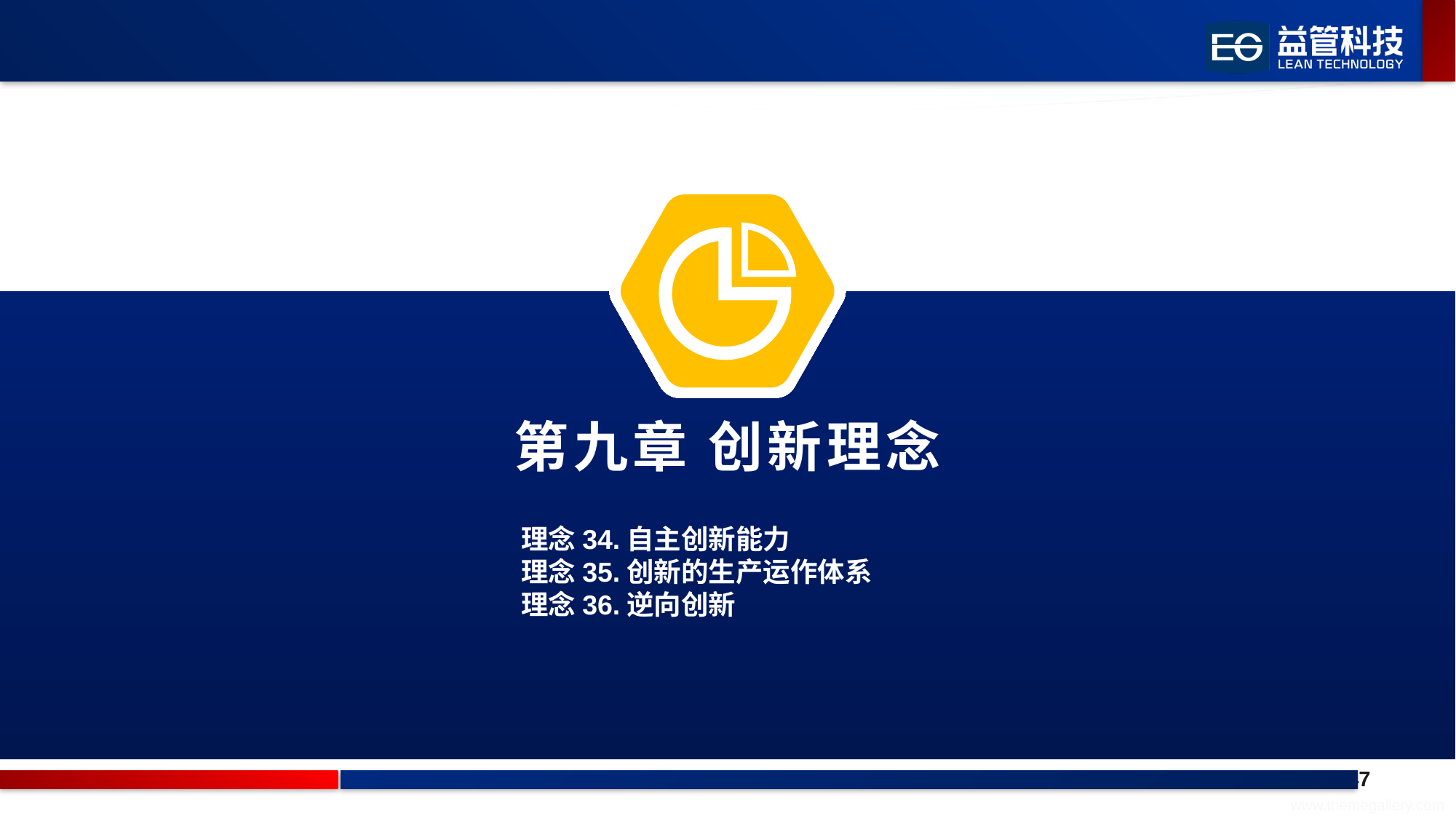

第九章 创新理念
理念34.自主创新能力
理念35.创新的生产运作体系
理念36.逆向创新